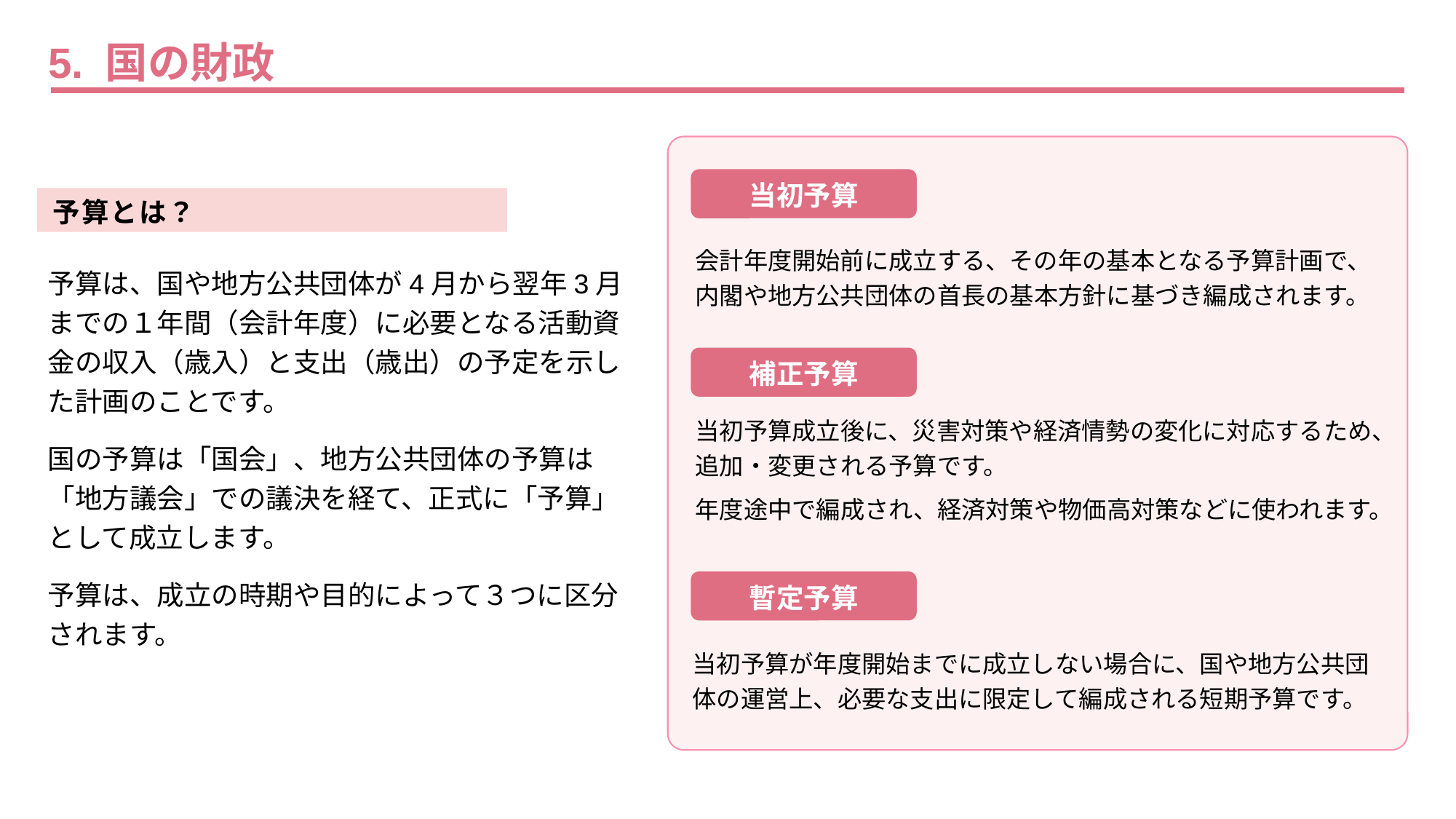

5. 国の財政

当初予算

予算とは？
会計年度開始前に成立する、その年の基本となる予算計画で、内閣や地方公共団体の首長の基本方針に基づき編成されます。
予算は、国や地方公共団体が4月から翌年3月までの１年間（会計年度）に必要となる活動資金の収入（歳入）と支出（歳出）の予定を示した計画のことです。
国の予算は「国会」、地方公共団体の予算は「地方議会」での議決を経て、正式に「予算」として成立します。
予算は、成立の時期や目的によって３つに区分されます。

補正予算
当初予算成立後に、災害対策や経済情勢の変化に対応するため、追加・変更される予算です。
年度途中で編成され、経済対策や物価高対策などに使われます。

暫定予算
当初予算が年度開始までに成立しない場合に、国や地方公共団体の運営上、必要な支出に限定して編成される短期予算です。